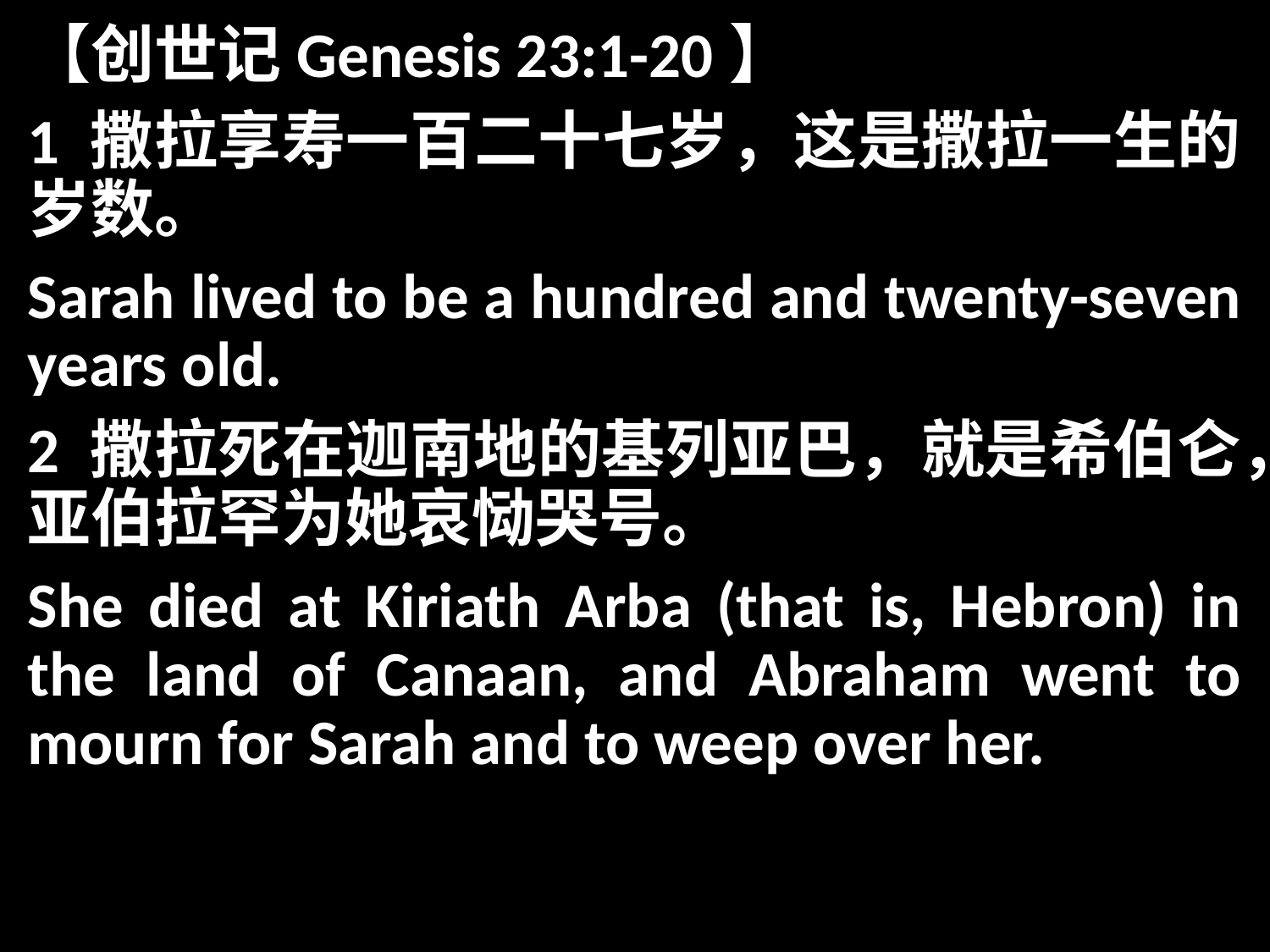

【创世记Genesis 23:1-20】
1 撒拉享寿一百二十七岁，这是撒拉一生的岁数。
Sarah lived to be a hundred and twenty-seven years old.
2 撒拉死在迦南地的基列亚巴，就是希伯仑，亚伯拉罕为她哀恸哭号。
She died at Kiriath Arba (that is, Hebron) in the land of Canaan, and Abraham went to mourn for Sarah and to weep over her.